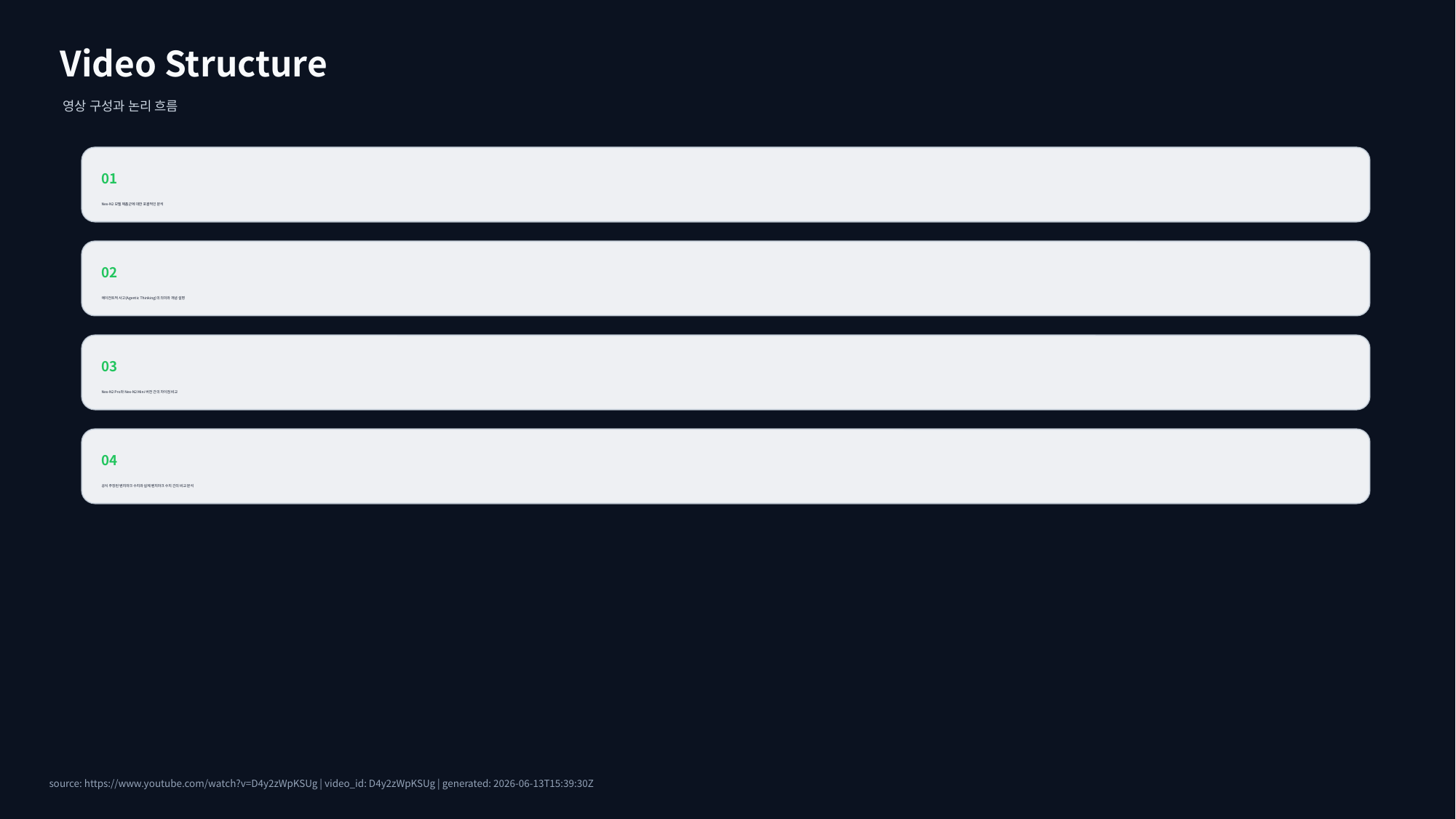

Video Structure
영상 구성과 논리 흐름

01
Nex-N2 모델 제품군에 대한 포괄적인 분석

02
에이전트적 사고(Agentic Thinking)의 의미와 개념 설명

03
Nex-N2 Pro와 Nex-N2 Mini 버전 간의 차이점 비교

04
공식 주장된 벤치마크 수치와 실제 벤치마크 수치 간의 비교 분석
source: https://www.youtube.com/watch?v=D4y2zWpKSUg | video_id: D4y2zWpKSUg | generated: 2026-06-13T15:39:30Z